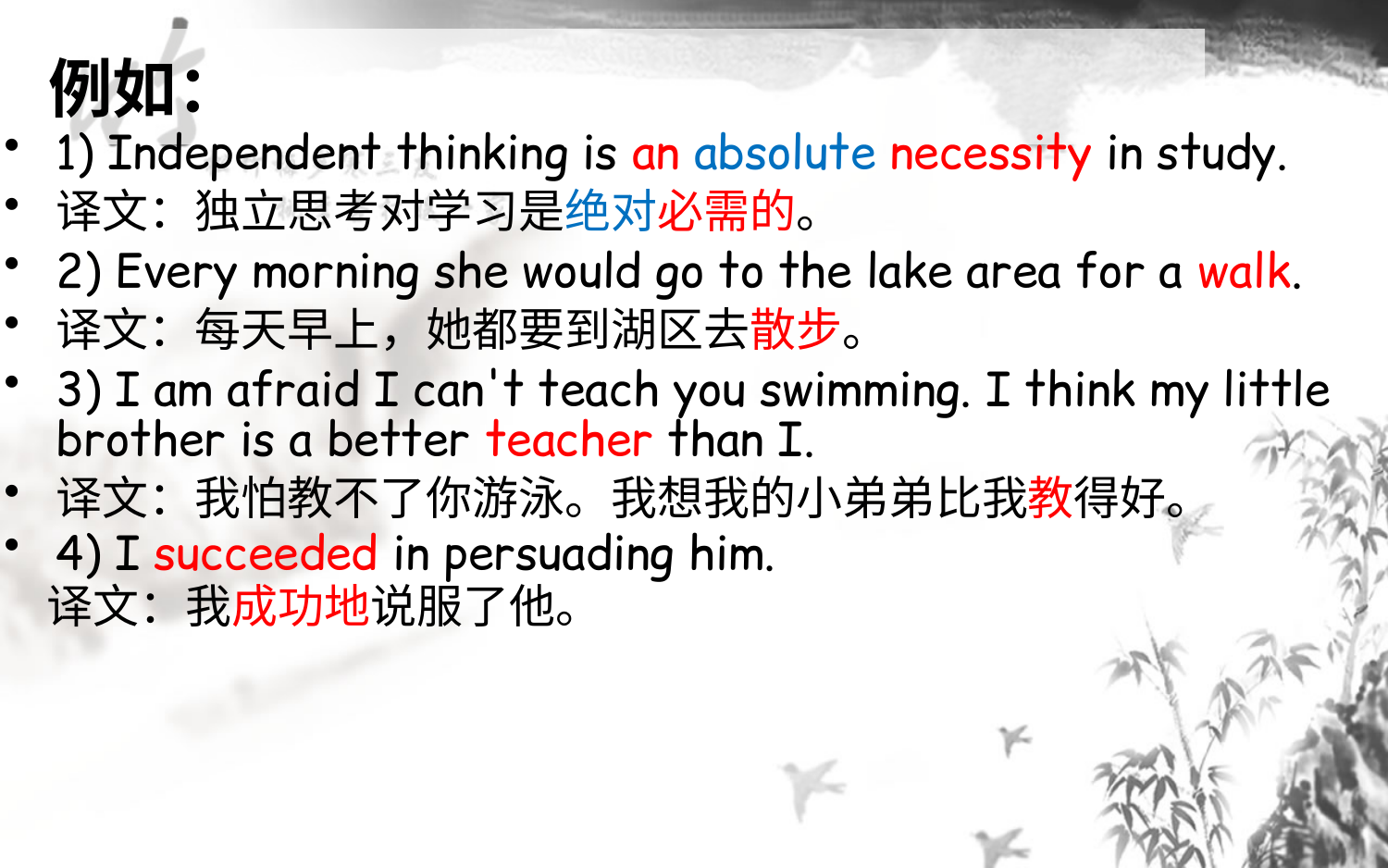

# 例如：
1) Independent thinking is an absolute necessity in study.
译文：独立思考对学习是绝对必需的。
2) Every morning she would go to the lake area for a walk.
译文：每天早上，她都要到湖区去散步。
3) I am afraid I can't teach you swimming. I think my little brother is a better teacher than I.
译文：我怕教不了你游泳。我想我的小弟弟比我教得好。
4) I succeeded in persuading him.
   译文：我成功地说服了他。